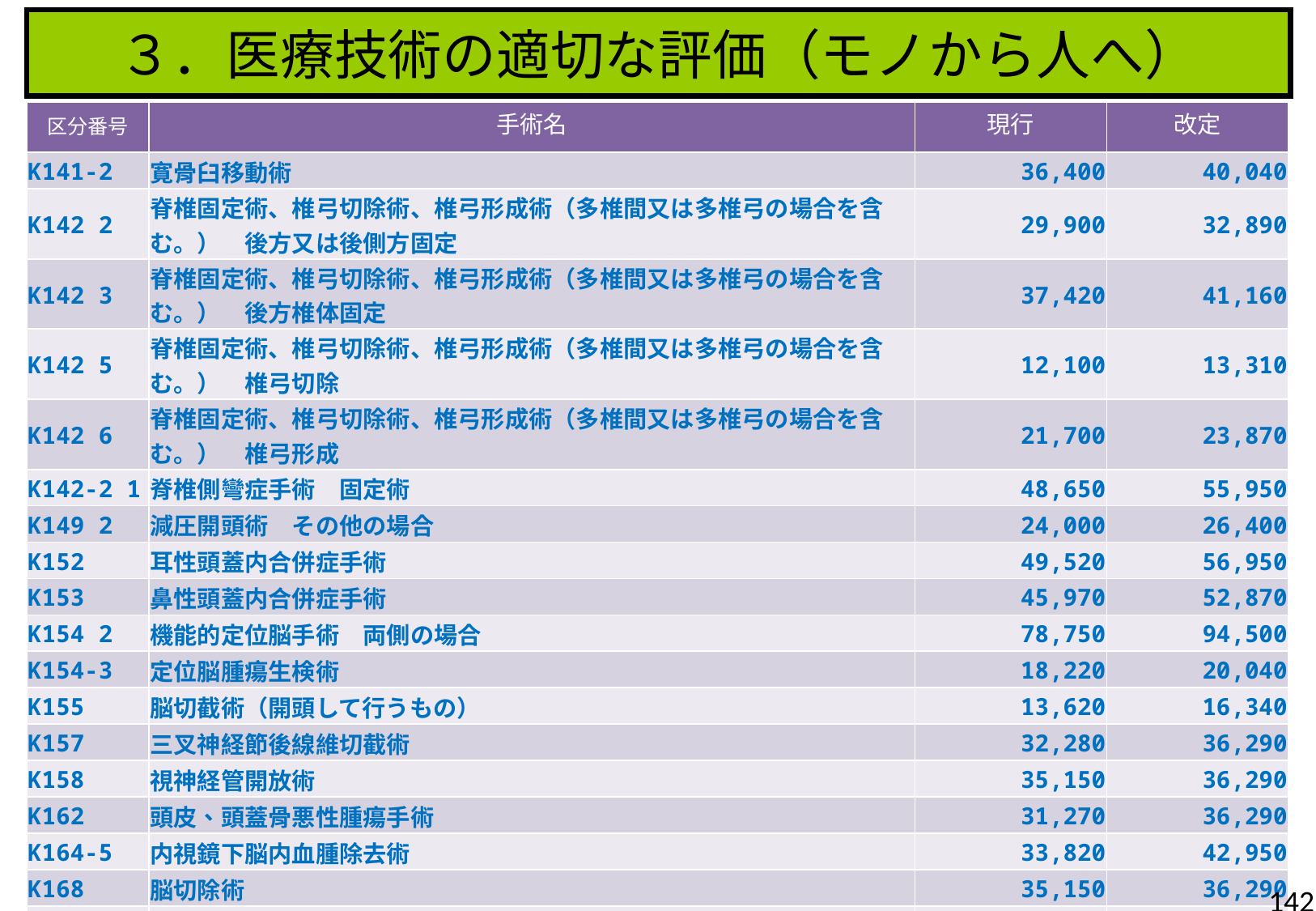

３．医療技術の適切な評価（モノから人へ）
| 区分番号 | 手術名 | 現行 | 改定 |
| --- | --- | --- | --- |
| K141-2 | 寛骨臼移動術 | 36,400 | 40,040 |
| K142 2 | 脊椎固定術、椎弓切除術、椎弓形成術（多椎間又は多椎弓の場合を含む。）　後方又は後側方固定 | 29,900 | 32,890 |
| K142 3 | 脊椎固定術、椎弓切除術、椎弓形成術（多椎間又は多椎弓の場合を含む。）　後方椎体固定 | 37,420 | 41,160 |
| K142 5 | 脊椎固定術、椎弓切除術、椎弓形成術（多椎間又は多椎弓の場合を含む。）　椎弓切除 | 12,100 | 13,310 |
| K142 6 | 脊椎固定術、椎弓切除術、椎弓形成術（多椎間又は多椎弓の場合を含む。）　椎弓形成 | 21,700 | 23,870 |
| K142-2 1 | 脊椎側彎症手術　固定術 | 48,650 | 55,950 |
| K149 2 | 減圧開頭術　その他の場合 | 24,000 | 26,400 |
| K152 | 耳性頭蓋内合併症手術 | 49,520 | 56,950 |
| K153 | 鼻性頭蓋内合併症手術 | 45,970 | 52,870 |
| K154 2 | 機能的定位脳手術　両側の場合 | 78,750 | 94,500 |
| K154-3 | 定位脳腫瘍生検術 | 18,220 | 20,040 |
| K155 | 脳切截術（開頭して行うもの） | 13,620 | 16,340 |
| K157 | 三叉神経節後線維切截術 | 32,280 | 36,290 |
| K158 | 視神経管開放術 | 35,150 | 36,290 |
| K162 | 頭皮、頭蓋骨悪性腫瘍手術 | 31,270 | 36,290 |
| K164-5 | 内視鏡下脳内血腫除去術 | 33,820 | 42,950 |
| K168 | 脳切除術 | 35,150 | 36,290 |
| K173 | 脳・脳膜脱手術 | 31,270 | 36,290 |
142